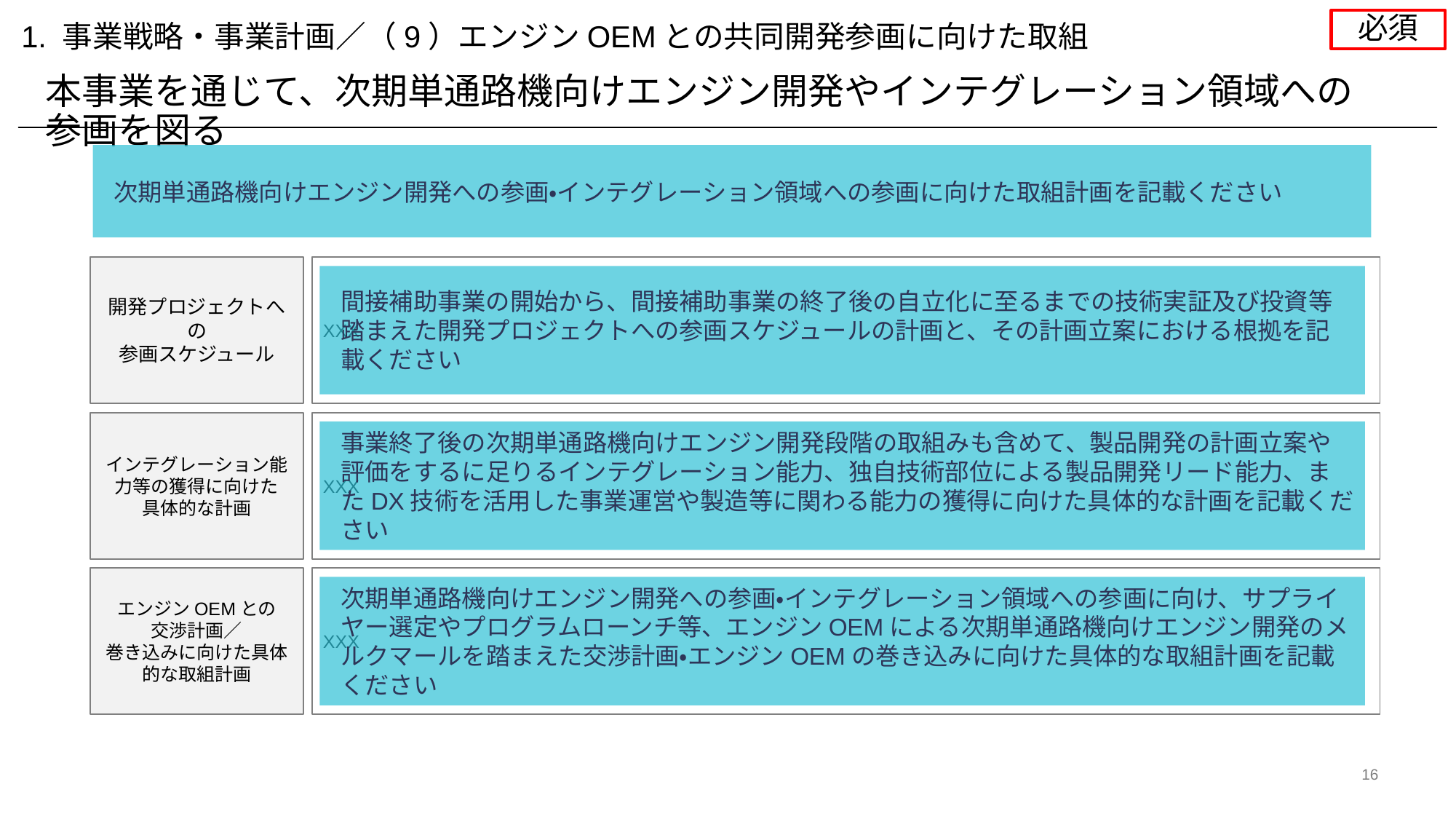

必須
1. 事業戦略・事業計画／（9）エンジンOEMとの共同開発参画に向けた取組
本事業を通じて、次期単通路機向けエンジン開発やインテグレーション領域への参画を図る
次期単通路機向けエンジン開発への参画・インテグレーション領域への参画に向けた取組計画を記載ください
開発プロジェクトへの
参画スケジュール
XXX
間接補助事業の開始から、間接補助事業の終了後の自立化に至るまでの技術実証及び投資等踏まえた開発プロジェクトへの参画スケジュールの計画と、その計画立案における根拠を記載ください
インテグレーション能力等の獲得に向けた
具体的な計画
XXX
事業終了後の次期単通路機向けエンジン開発段階の取組みも含めて、製品開発の計画立案や評価をするに足りるインテグレーション能力、独自技術部位による製品開発リード能力、またDX技術を活用した事業運営や製造等に関わる能力の獲得に向けた具体的な計画を記載ください
エンジンOEMとの
交渉計画／
巻き込みに向けた具体的な取組計画
XXX
次期単通路機向けエンジン開発への参画・インテグレーション領域への参画に向け、サプライヤー選定やプログラムローンチ等、エンジンOEMによる次期単通路機向けエンジン開発のメルクマールを踏まえた交渉計画・エンジンOEMの巻き込みに向けた具体的な取組計画を記載ください